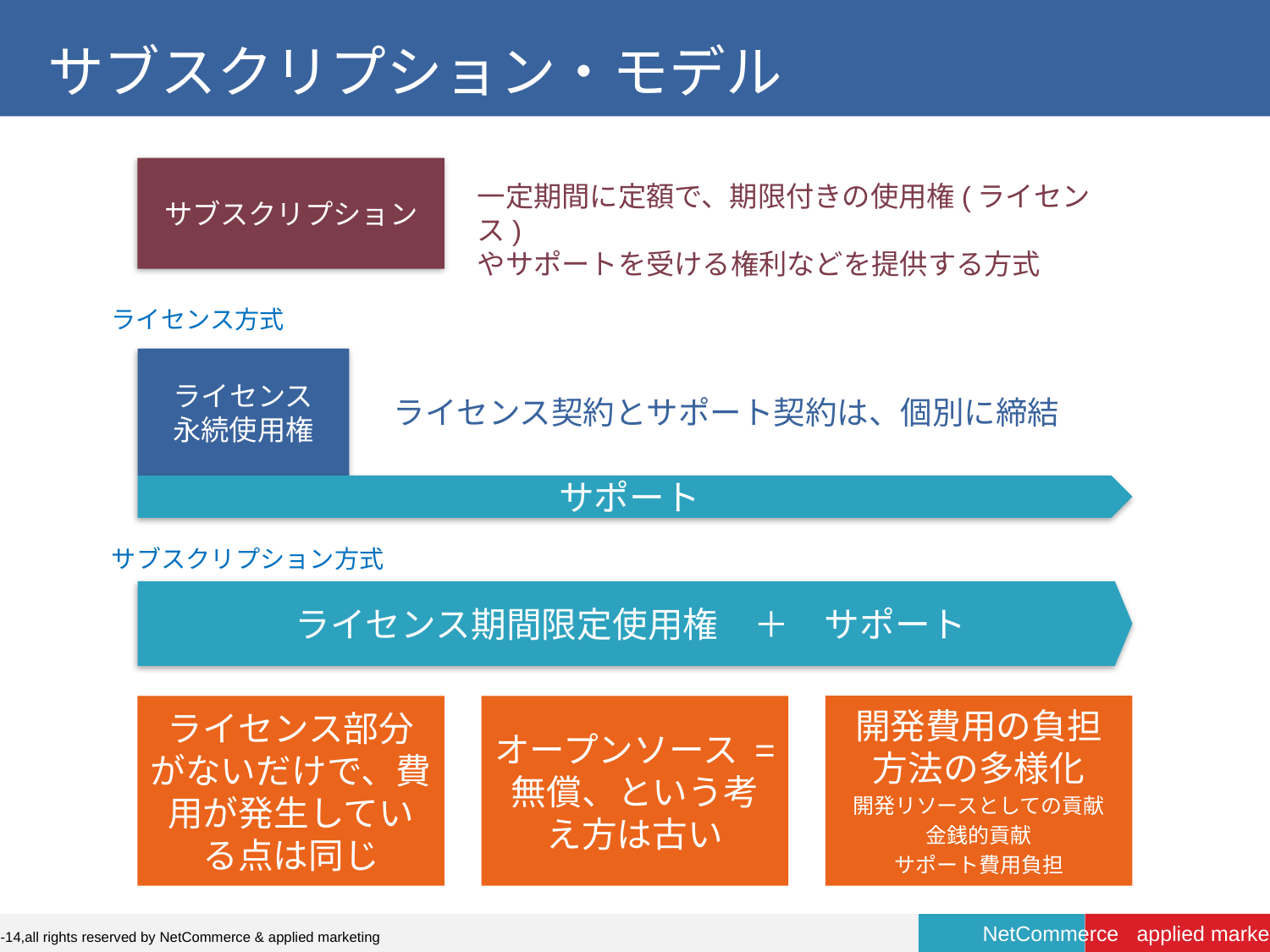

サブスクリプション・モデル
サブスクリプション
一定期間に定額で、期限付きの使用権(ライセンス)
やサポートを受ける権利などを提供する方式
ライセンス方式
ライセンス
永続使用権
ライセンス契約とサポート契約は、個別に締結
サポート
サブスクリプション方式
ライセンス期間限定使用権　＋　サポート
開発費用の負担方法の多様化
開発リソースとしての貢献
金銭的貢献
サポート費用負担
ライセンス部分がないだけで、費用が発生している点は同じ
オープンソース = 無償、という考え方は古い